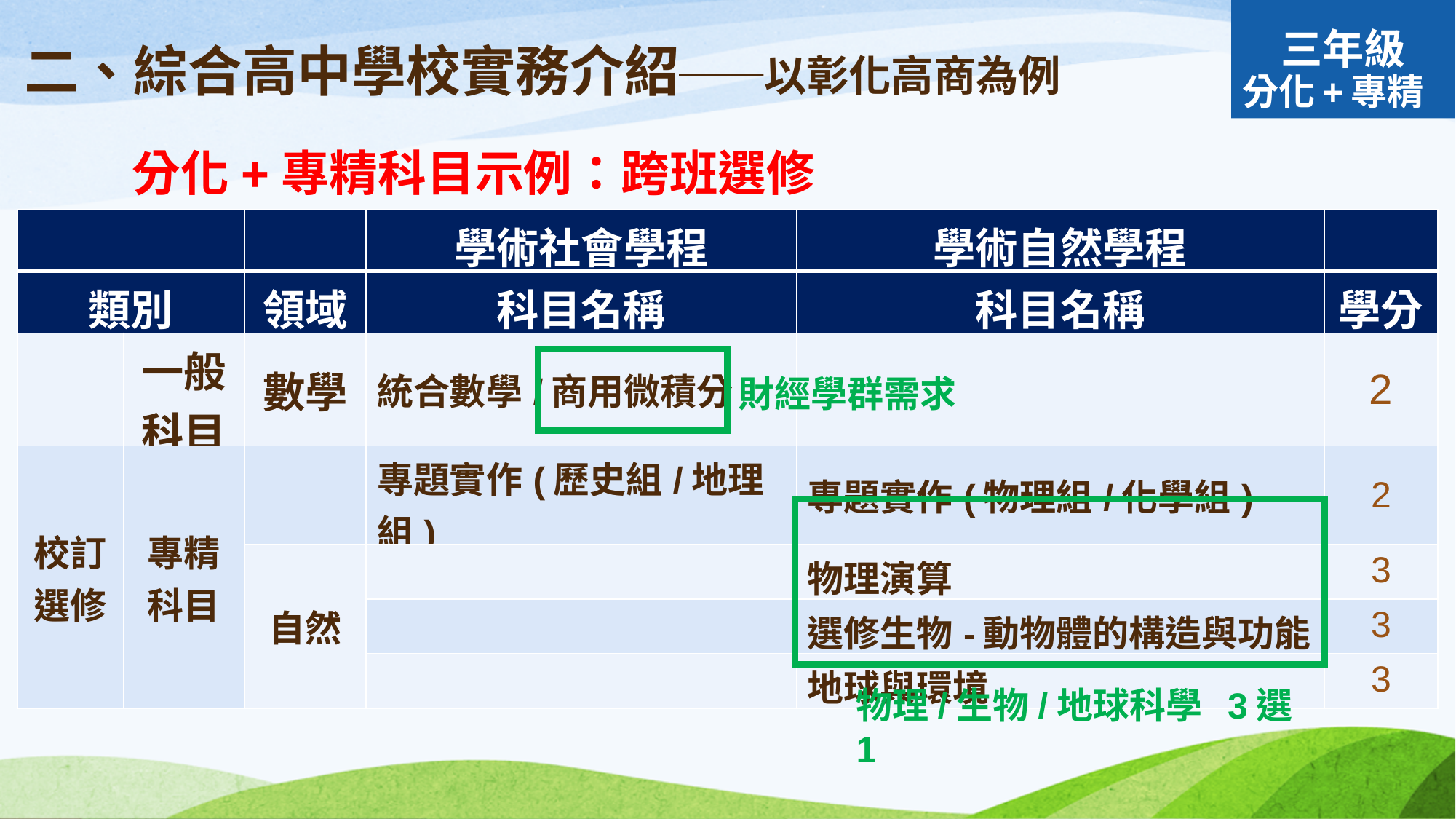

# 二、綜合高中學校實務介紹──以彰化高商為例
三年級
分化+專精
分化+專精科目示例：跨班選修
|  |  |  | 學術社會學程 | 學術自然學程 |  |
| --- | --- | --- | --- | --- | --- |
| 類別 |  | 領域 | 科目名稱 | 科目名稱 | 學分 |
|  | 一般科目 | 數學 | 統合數學/商用微積分 |  | 2 |
| 校訂選修 | 專精科目 |  | 專題實作(歷史組/地理組) | 專題實作(物理組/化學組) | 2 |
|  |  | 自然 |  | 物理演算 | 3 |
|  |  |  |  | 選修生物-動物體的構造與功能 | 3 |
|  |  |  |  | 地球與環境 | 3 |

財經學群需求

物理/生物/地球科學  3選1